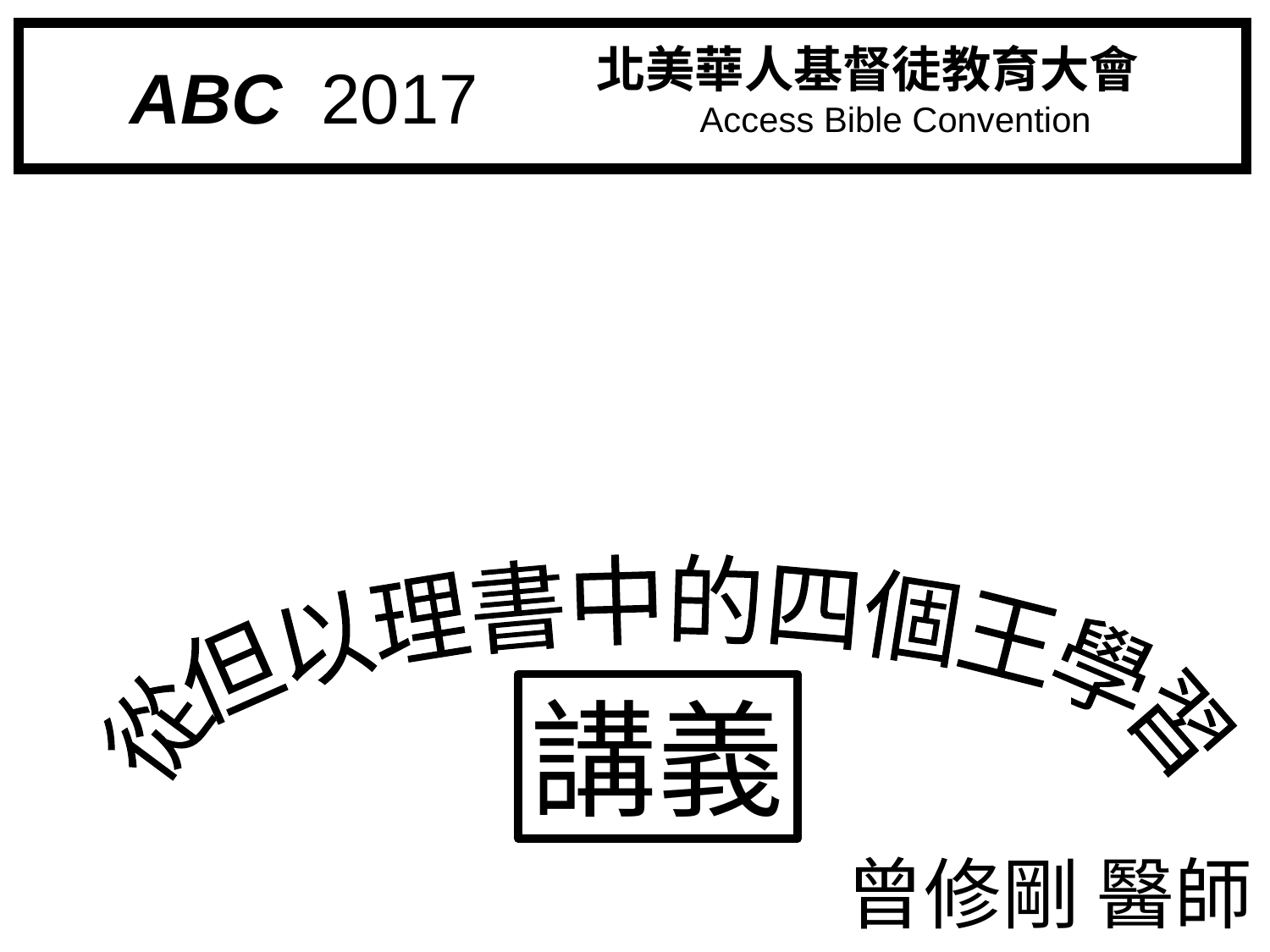

# ABC  2017
 北美華人基督徒教育大會
             Access Bible Convention
從但以理書中
的四個王
學習
講義
曾修剛 醫師